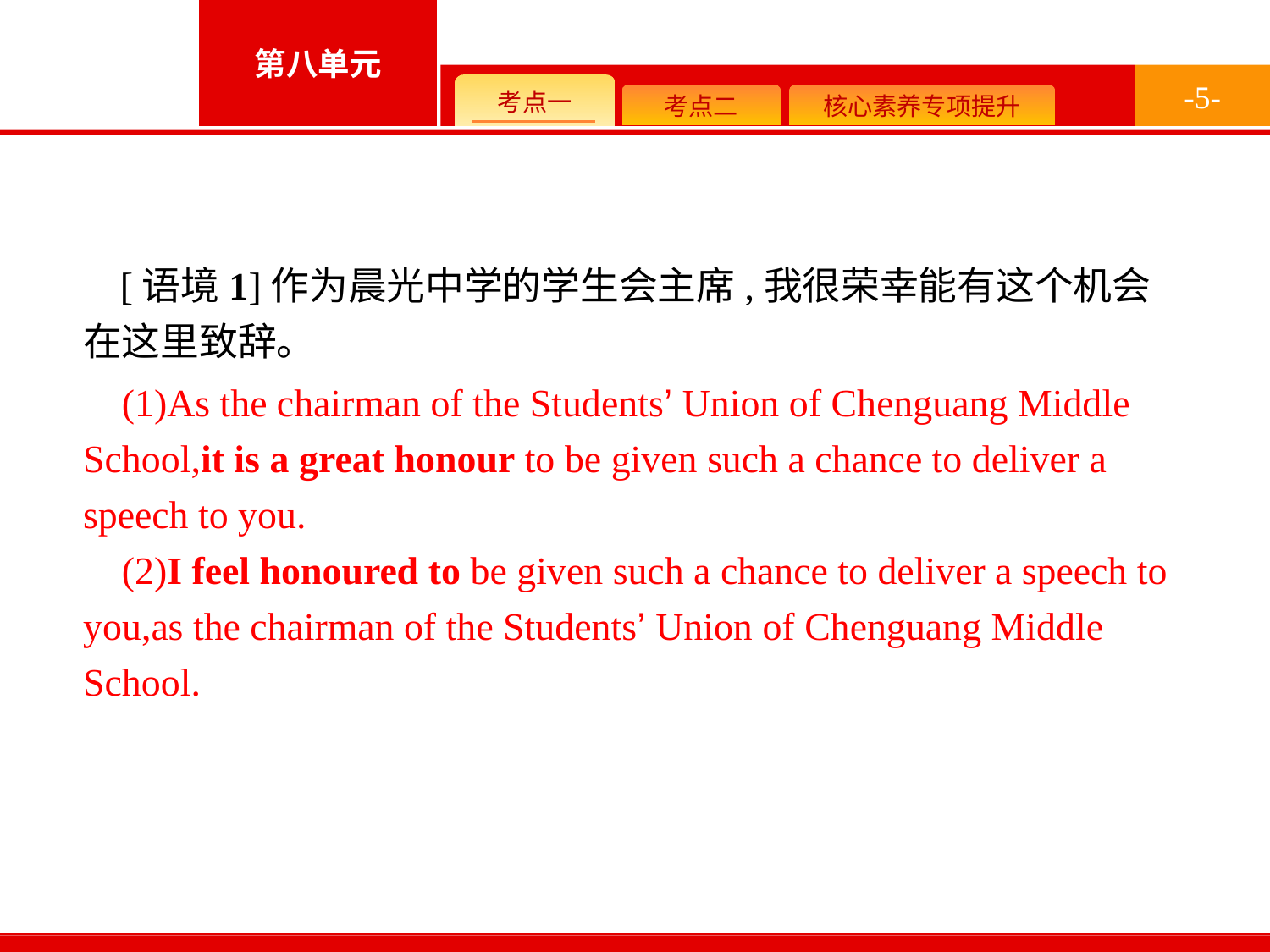

-5-
[语境1]作为晨光中学的学生会主席,我很荣幸能有这个机会在这里致辞。
(1)As the chairman of the Students’ Union of Chenguang Middle School,it is a great honour to be given such a chance to deliver a speech to you.
(2)I feel honoured to be given such a chance to deliver a speech to you,as the chairman of the Students’ Union of Chenguang Middle School.